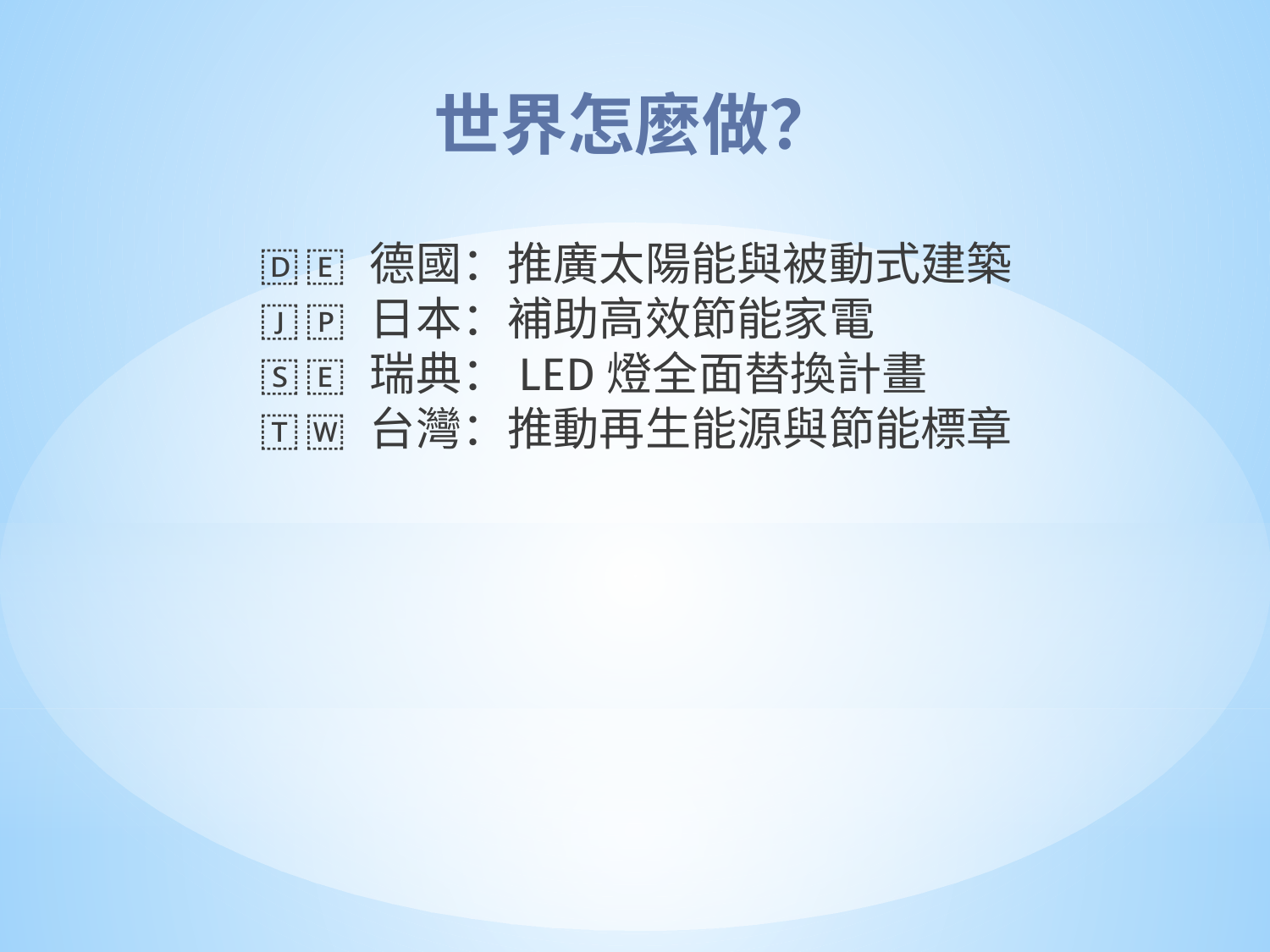

世界怎麼做？

🇩🇪 德國：推廣太陽能與被動式建築
🇯🇵 日本：補助高效節能家電
🇸🇪 瑞典：LED燈全面替換計畫
🇹🇼 台灣：推動再生能源與節能標章
#